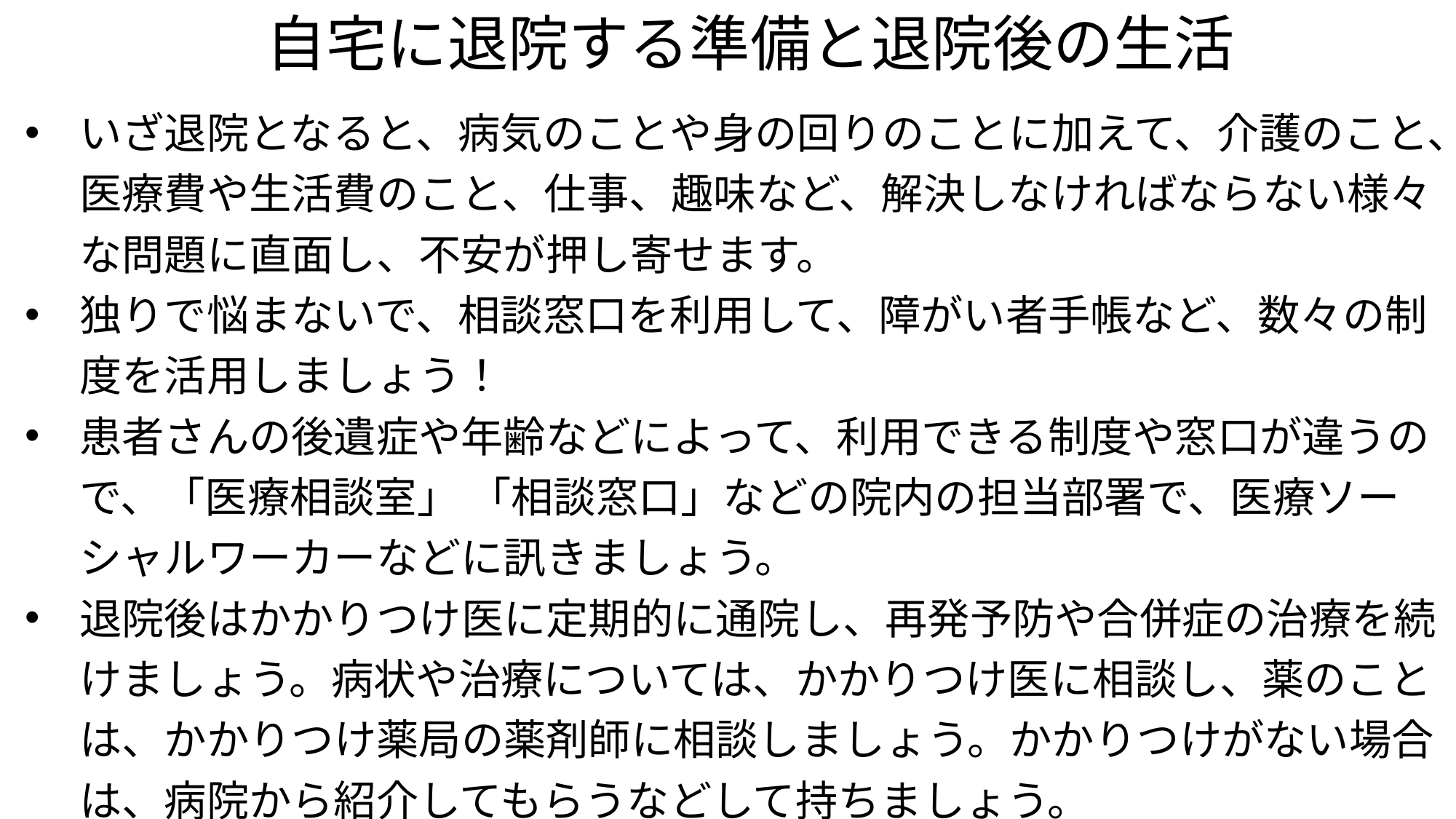

# 自宅に退院する準備と退院後の生活
いざ退院となると、病気のことや身の回りのことに加えて、介護のこと、医療費や生活費のこと、仕事、趣味など、解決しなければならない様々な問題に直面し、不安が押し寄せます。
独りで悩まないで、相談窓口を利用して、障がい者手帳など、数々の制度を活用しましょう！
患者さんの後遺症や年齢などによって、利用できる制度や窓口が違うので、「医療相談室」 「相談窓口」などの院内の担当部署で、医療ソーシャルワーカーなどに訊きましょう。
退院後はかかりつけ医に定期的に通院し、再発予防や合併症の治療を続けましょう。病状や治療については、かかりつけ医に相談し、薬のことは、かかりつけ薬局の薬剤師に相談しましょう。かかりつけがない場合は、病院から紹介してもらうなどして持ちましょう。